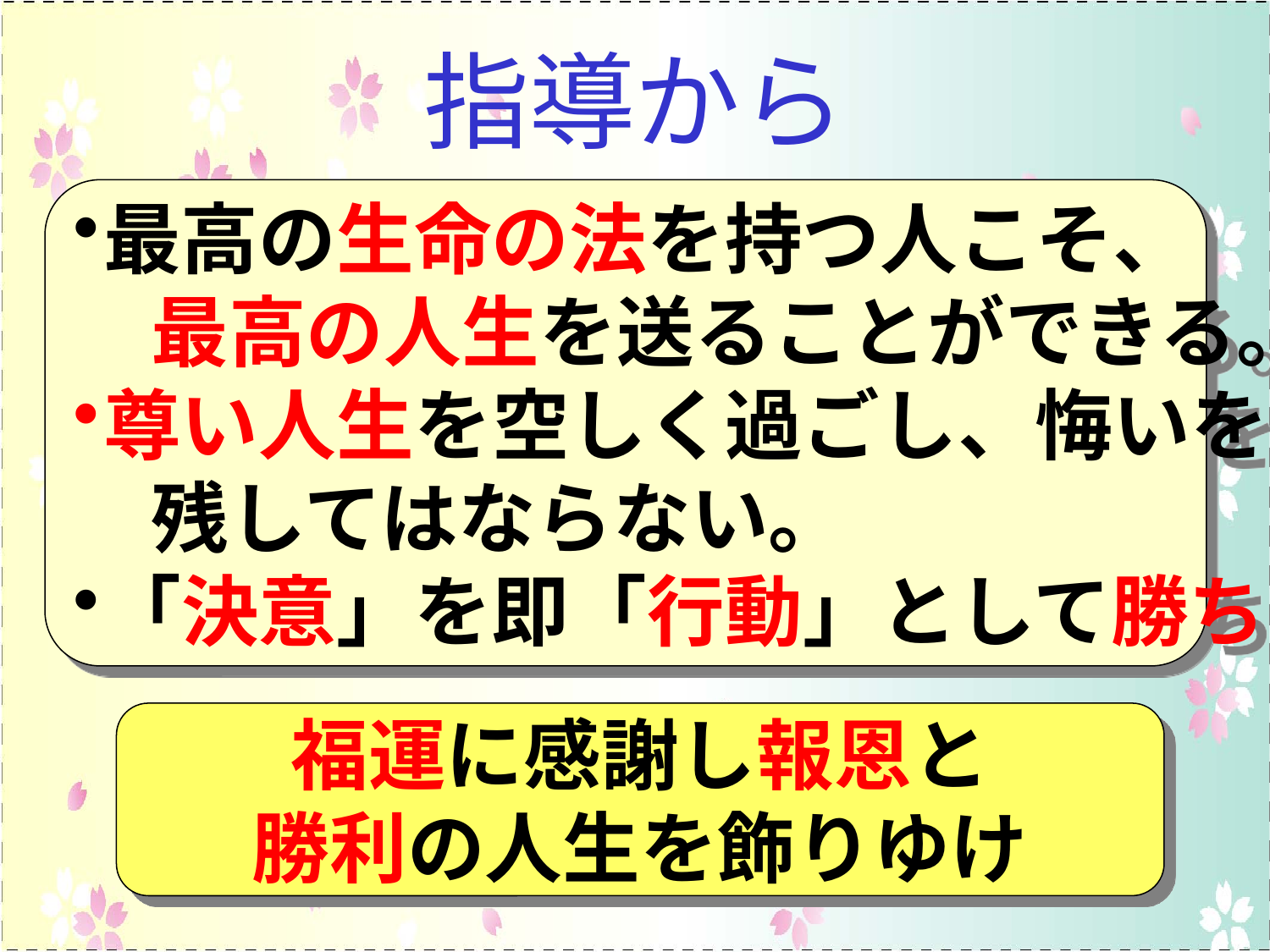

# 指導から
最高の生命の法を持つ人こそ、
　最高の人生を送ることができる。
尊い人生を空しく過ごし、悔いを
　残してはならない。
「決意」を即「行動」として勝ちゆけ
福運に感謝し報恩と
勝利の人生を飾りゆけ